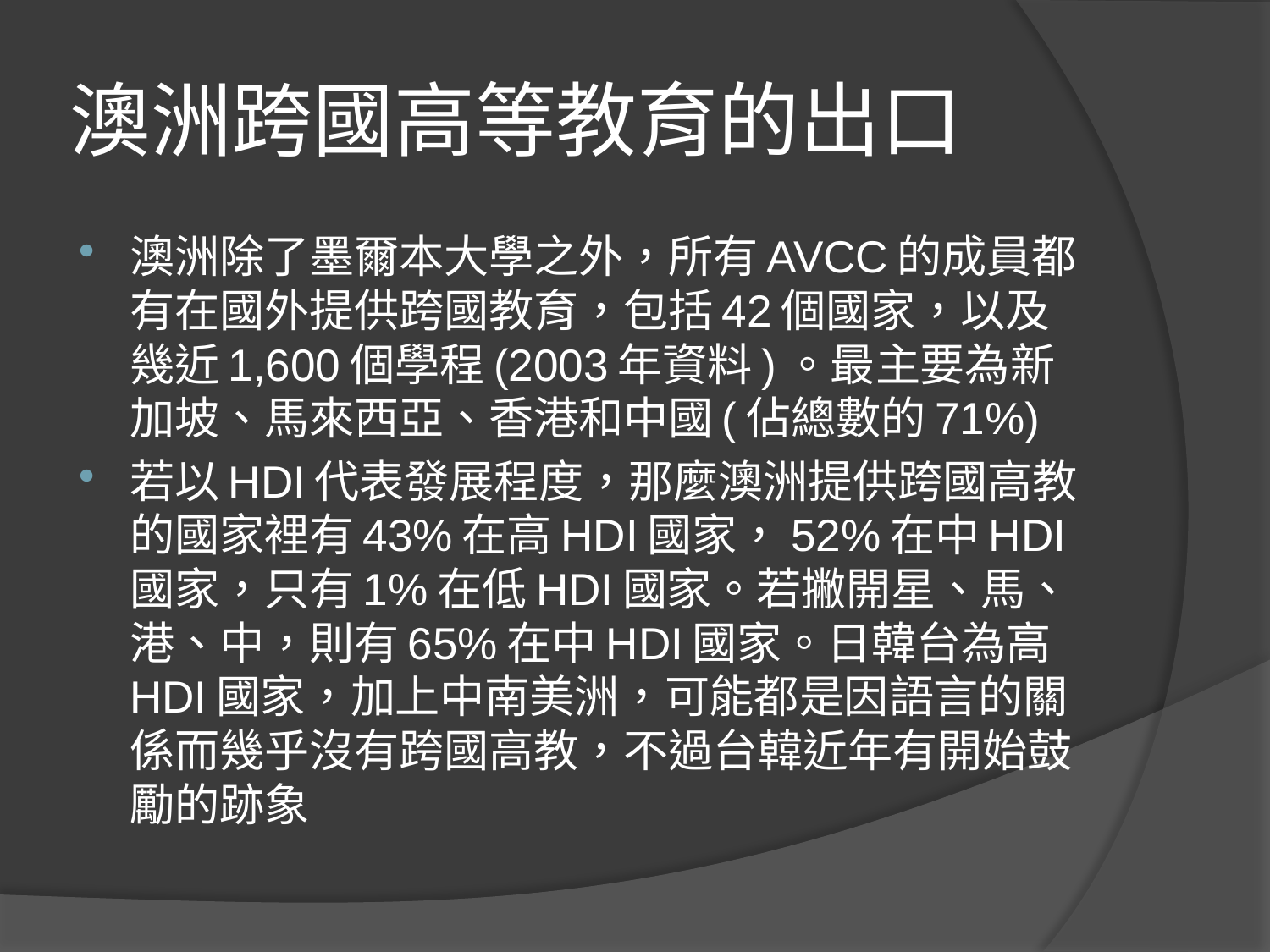

# 澳洲跨國高等教育的出口
澳洲除了墨爾本大學之外，所有AVCC的成員都有在國外提供跨國教育，包括42個國家，以及幾近1,600個學程(2003年資料)。最主要為新加坡、馬來西亞、香港和中國(佔總數的71%)
若以HDI代表發展程度，那麼澳洲提供跨國高教的國家裡有43%在高HDI國家，52%在中HDI國家，只有1%在低HDI國家。若撇開星、馬、港、中，則有65%在中HDI國家。日韓台為高HDI國家，加上中南美洲，可能都是因語言的關係而幾乎沒有跨國高教，不過台韓近年有開始鼓勵的跡象